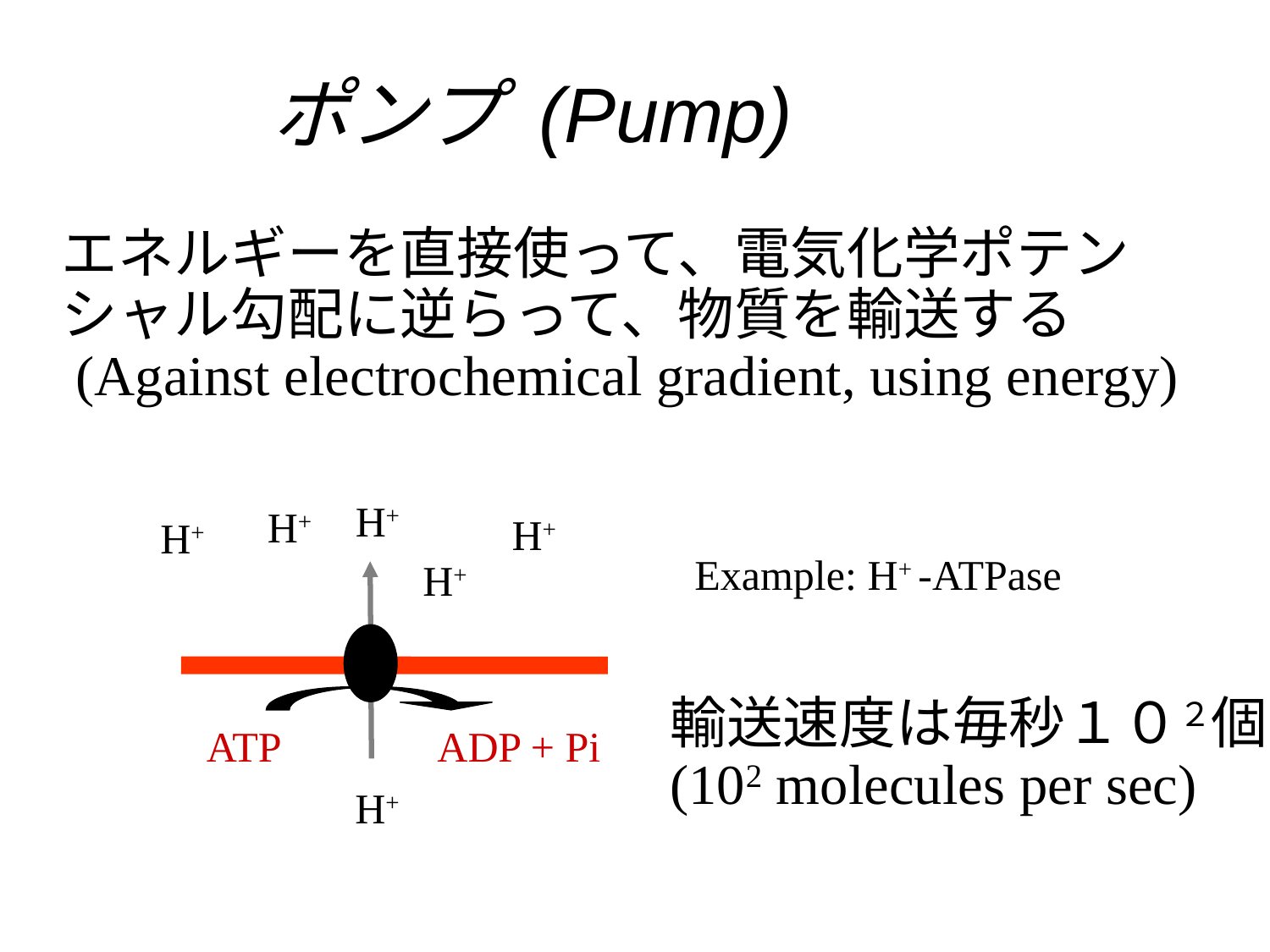

# ポンプ (Pump)
エネルギーを直接使って、電気化学ポテンシャル勾配に逆らって、物質を輸送する
 (Against electrochemical gradient, using energy)
H+
H+
H+
H+
Example: H+ -ATPase
H+

ADP + Pi
輸送速度は毎秒１０２個
(102 molecules per sec)
ATP
H+